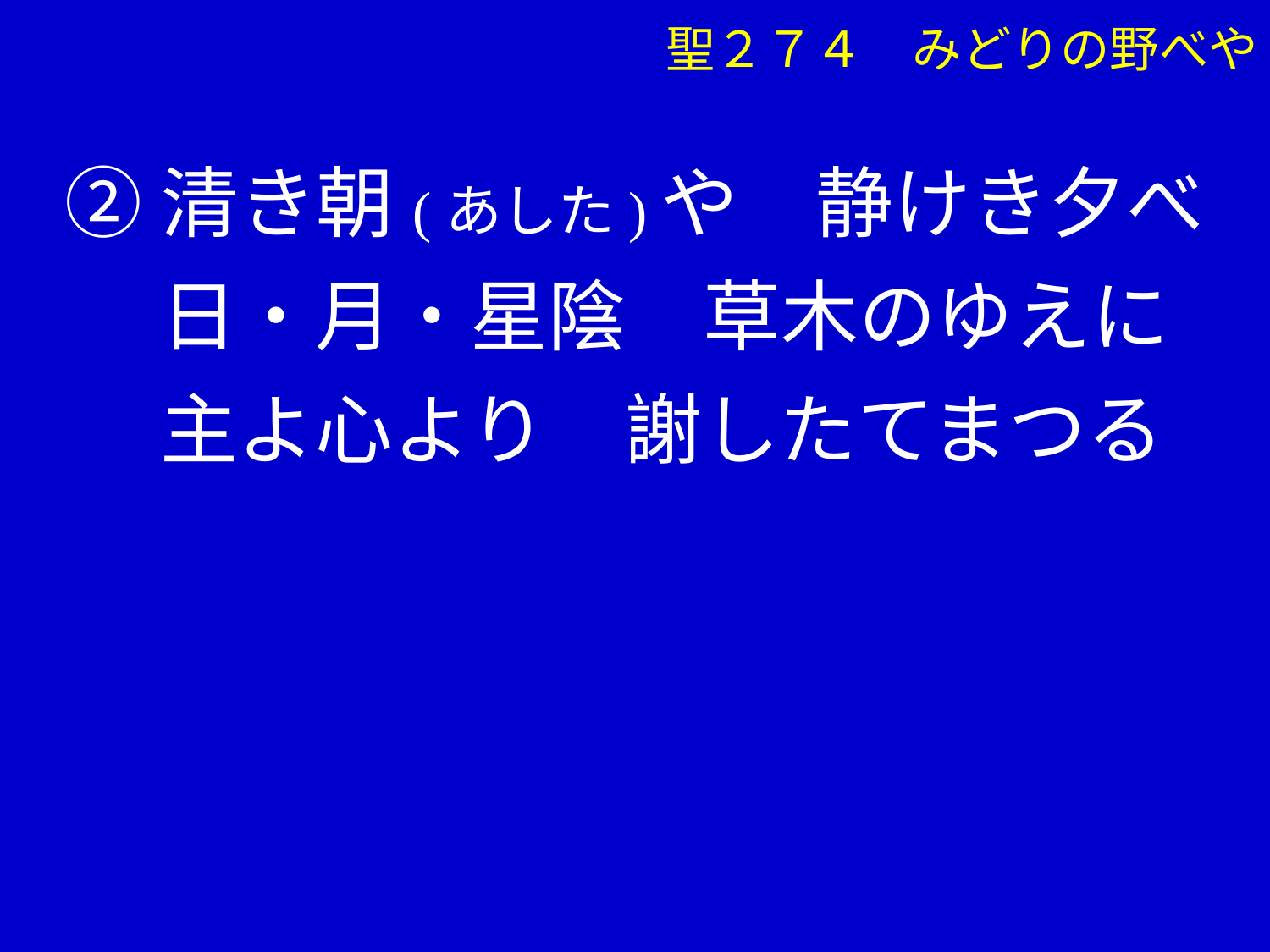

聖２７４　みどりの野べや
②清き朝(あした)や　静けき夕べ
　 日・月・星陰　草木のゆえに
　 主よ心より　謝したてまつる